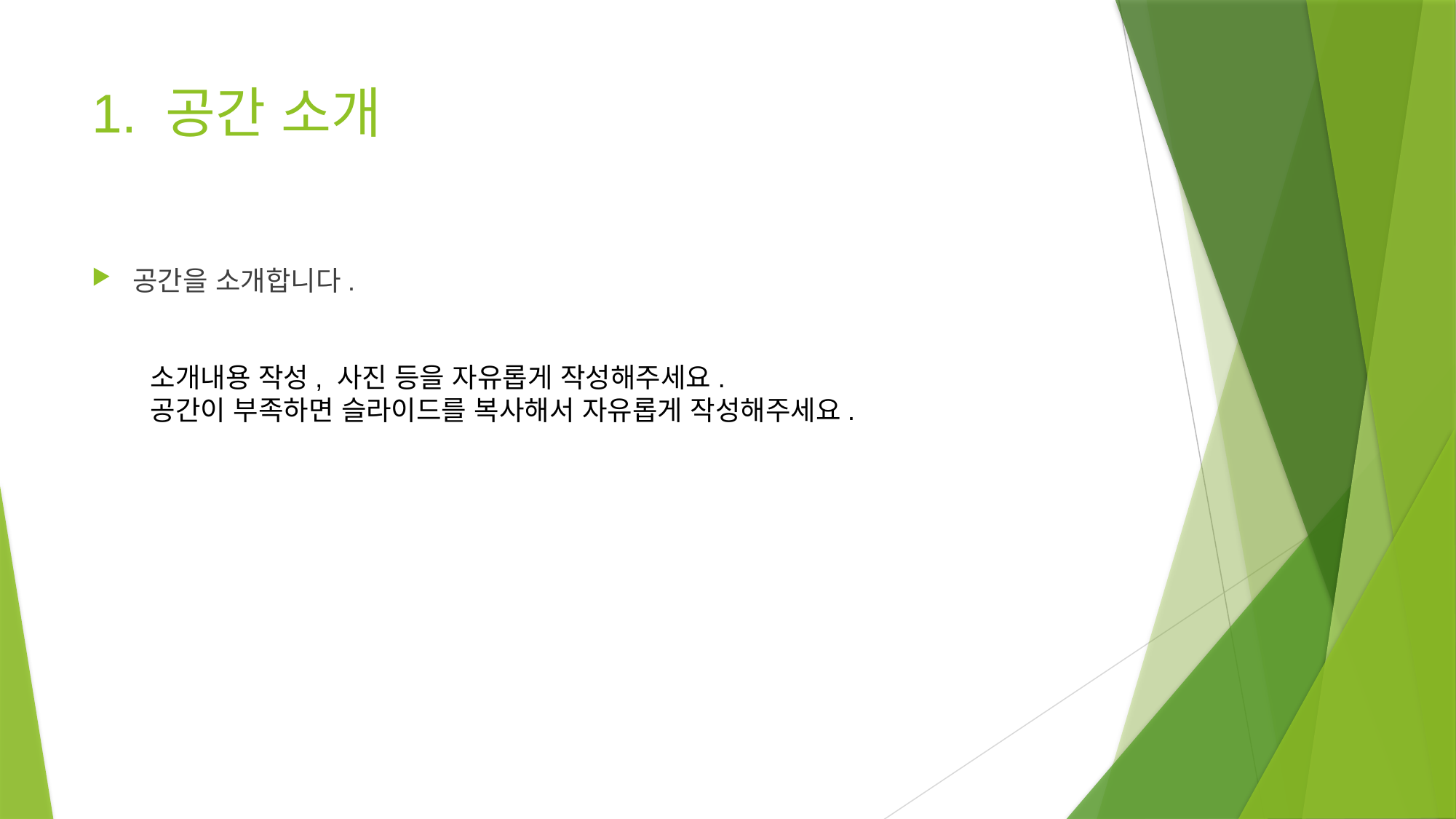

# 1. 공간 소개
공간을 소개합니다.
소개내용 작성, 사진 등을 자유롭게 작성해주세요.
공간이 부족하면 슬라이드를 복사해서 자유롭게 작성해주세요.